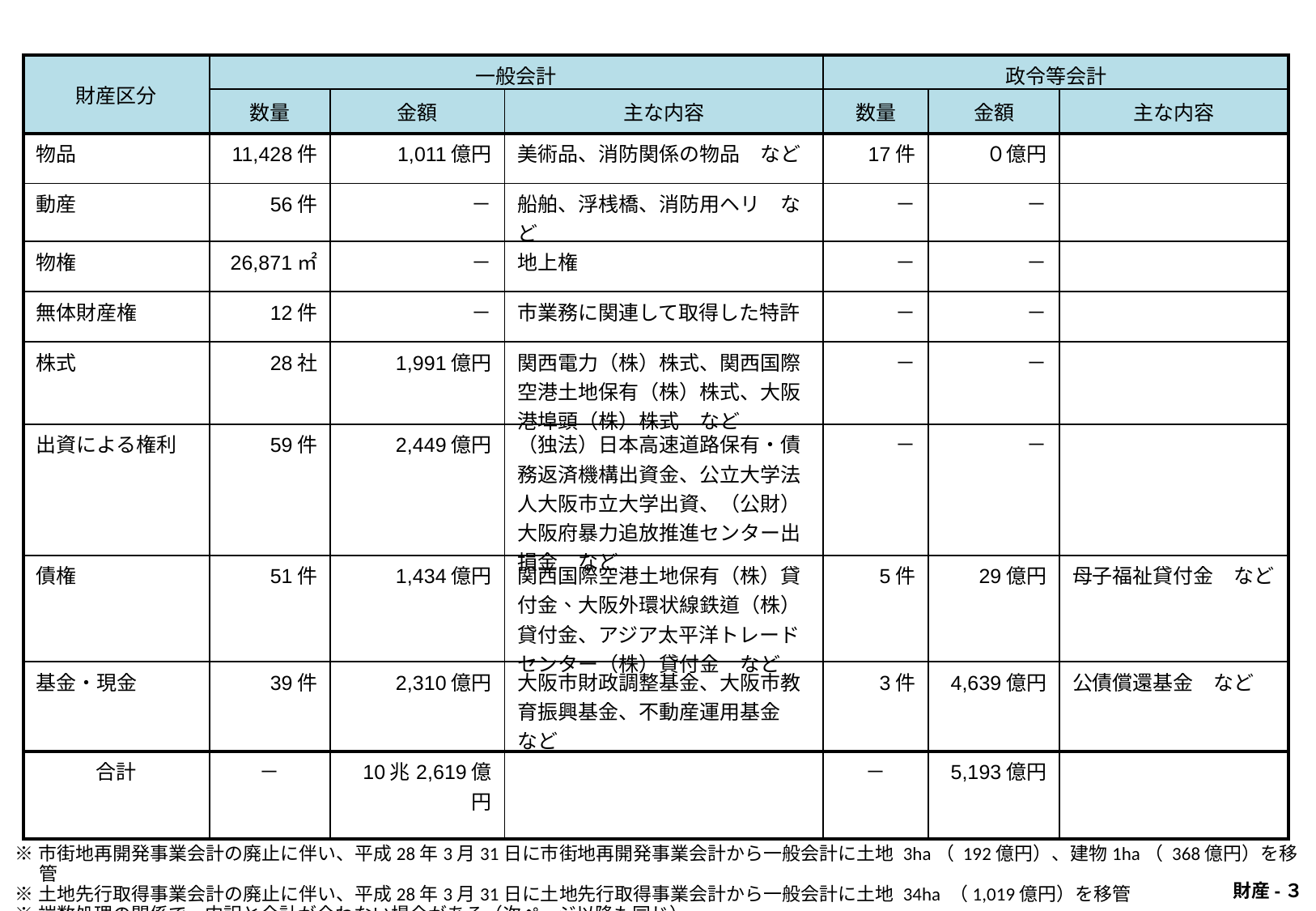

| 財産区分 | 一般会計 |  |  | 政令等会計 |  |  |
| --- | --- | --- | --- | --- | --- | --- |
|  | 数量 | 金額 | 主な内容 | 数量 | 金額 | 主な内容 |
| 物品 | 11,428件 | 1,011億円 | 美術品、消防関係の物品　など | 17件 | ０億円 |  |
| 動産 | 56件 | － | 船舶、浮桟橋、消防用ヘリ　など | － | － |  |
| 物権 | 26,871㎡ | － | 地上権 | － | － |  |
| 無体財産権 | 12件 | － | 市業務に関連して取得した特許 | － | － |  |
| 株式 | 28社 | 1,991億円 | 関西電力（株）株式、関西国際空港土地保有（株）株式、大阪港埠頭（株）株式　など | － | － |  |
| 出資による権利 | 59件 | 2,449億円 | （独法）日本高速道路保有・債務返済機構出資金、公立大学法人大阪市立大学出資、（公財）大阪府暴力追放推進センター出損金　など | － | － |  |
| 債権 | 51件 | 1,434億円 | 関西国際空港土地保有（株）貸付金、大阪外環状線鉄道（株）貸付金、アジア太平洋トレードセンター（株）貸付金　など | 5件 | 29億円 | 母子福祉貸付金　など |
| 基金・現金 | 39件 | 2,310億円 | 大阪市財政調整基金、大阪市教育振興基金、不動産運用基金　など | 3件 | 4,639億円 | 公債償還基金　など |
| 合計 | － | 10兆2,619億円 |  | － | 5,193億円 |  |
※市街地再開発事業会計の廃止に伴い、平成28年3月31日に市街地再開発事業会計から一般会計に土地 3ha（ 192億円）、建物1ha（ 368億円）を移管
※土地先行取得事業会計の廃止に伴い、平成28年3月31日に土地先行取得事業会計から一般会計に土地 34ha （1,019億円）を移管
※端数処理の関係で、内訳と合計が合わない場合がある（次ページ以降も同じ）

財産-３